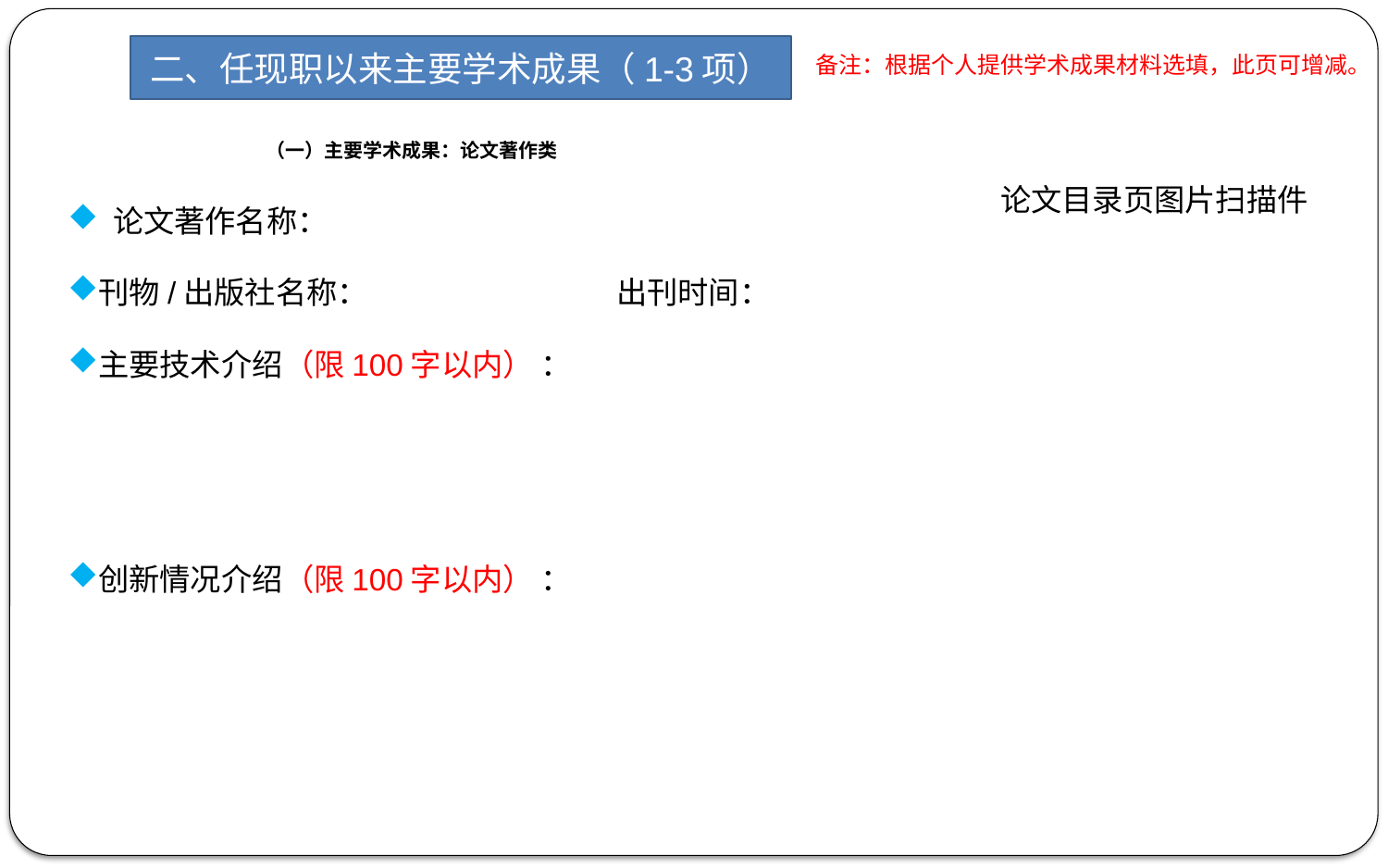

二、任现职以来主要学术成果（1-3项）
备注：根据个人提供学术成果材料选填，此页可增减。
（一）主要学术成果：论文著作类
论文目录页图片扫描件
 论文著作名称：
刊物/出版社名称：                                    出刊时间：
主要技术介绍（限100字以内） ：

创新情况介绍（限100字以内） ：